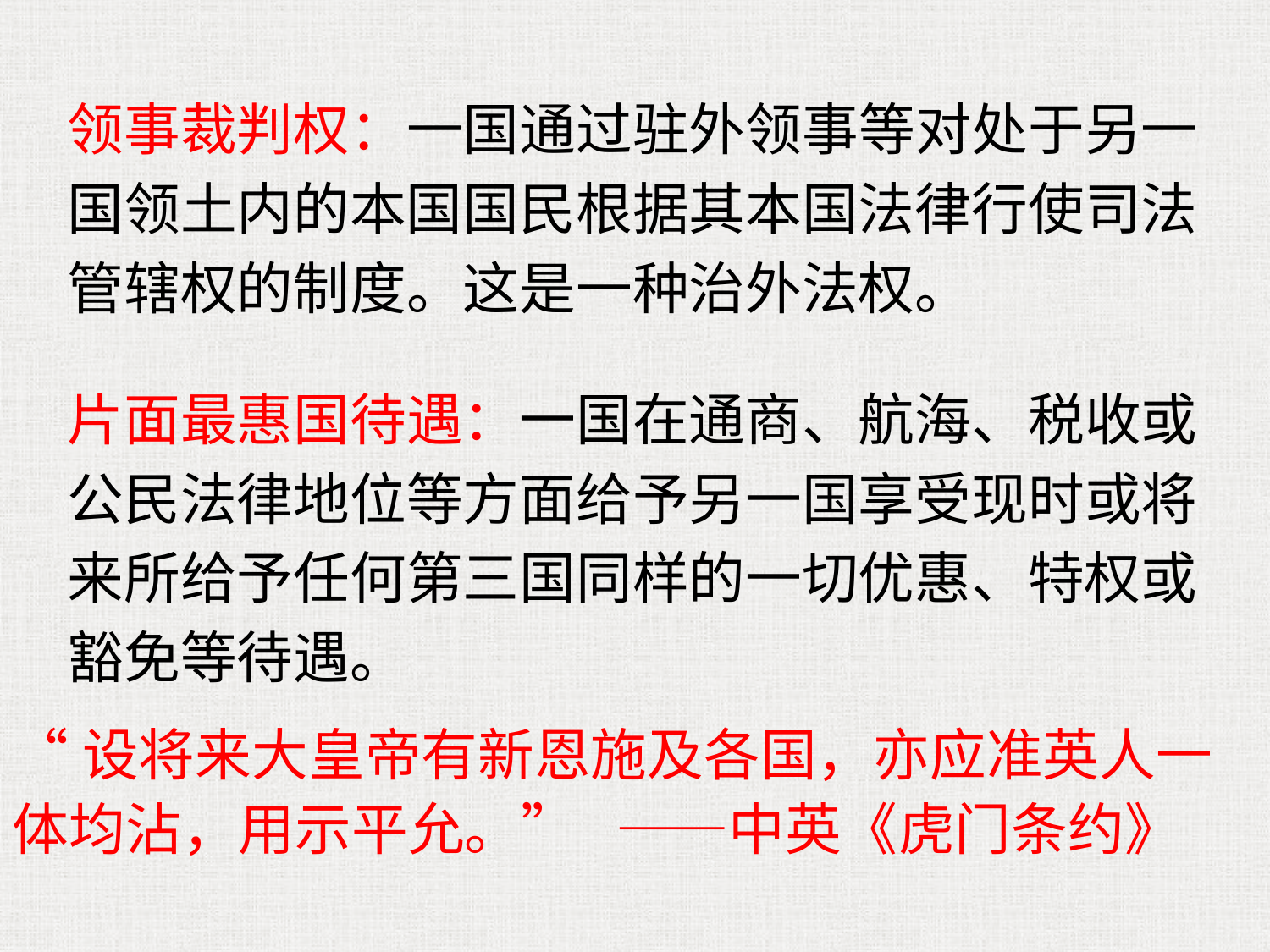

领事裁判权：一国通过驻外领事等对处于另一国领土内的本国国民根据其本国法律行使司法管辖权的制度。这是一种治外法权。
片面最惠国待遇：一国在通商、航海、税收或公民法律地位等方面给予另一国享受现时或将来所给予任何第三国同样的一切优惠、特权或豁免等待遇。
“设将来大皇帝有新恩施及各国，亦应准英人一体均沾，用示平允。”   ——中英《虎门条约》